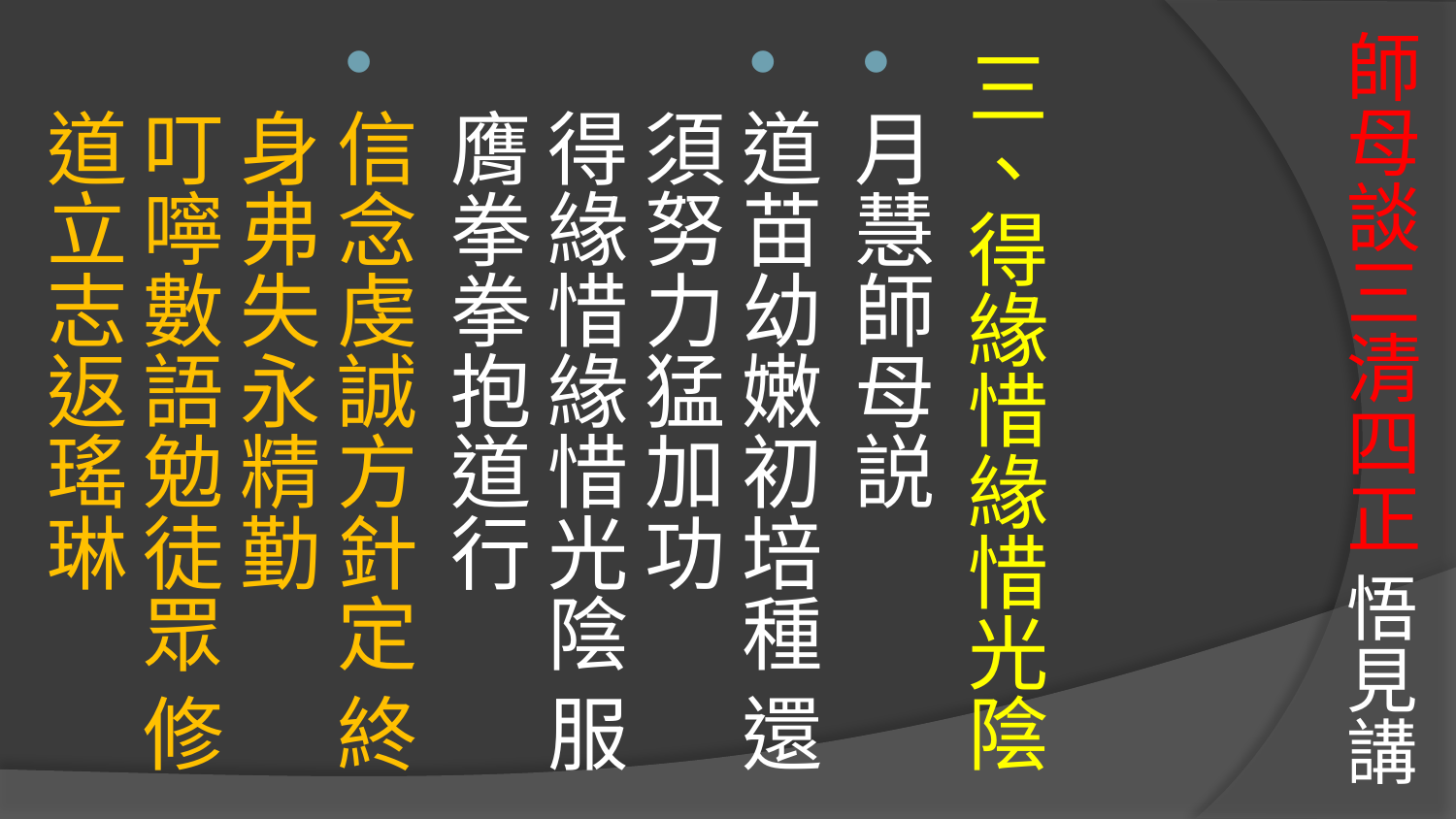

# 師母談三清四正 悟見講
三、得緣惜緣惜光陰
月慧師母説
道苗幼嫩初培種 還須努力猛加功
得緣惜緣惜光陰 服膺拳拳抱道行
信念虔誠方針定 終身弗失永精勤
叮嚀數語勉徒眾 修道立志返瑤琳